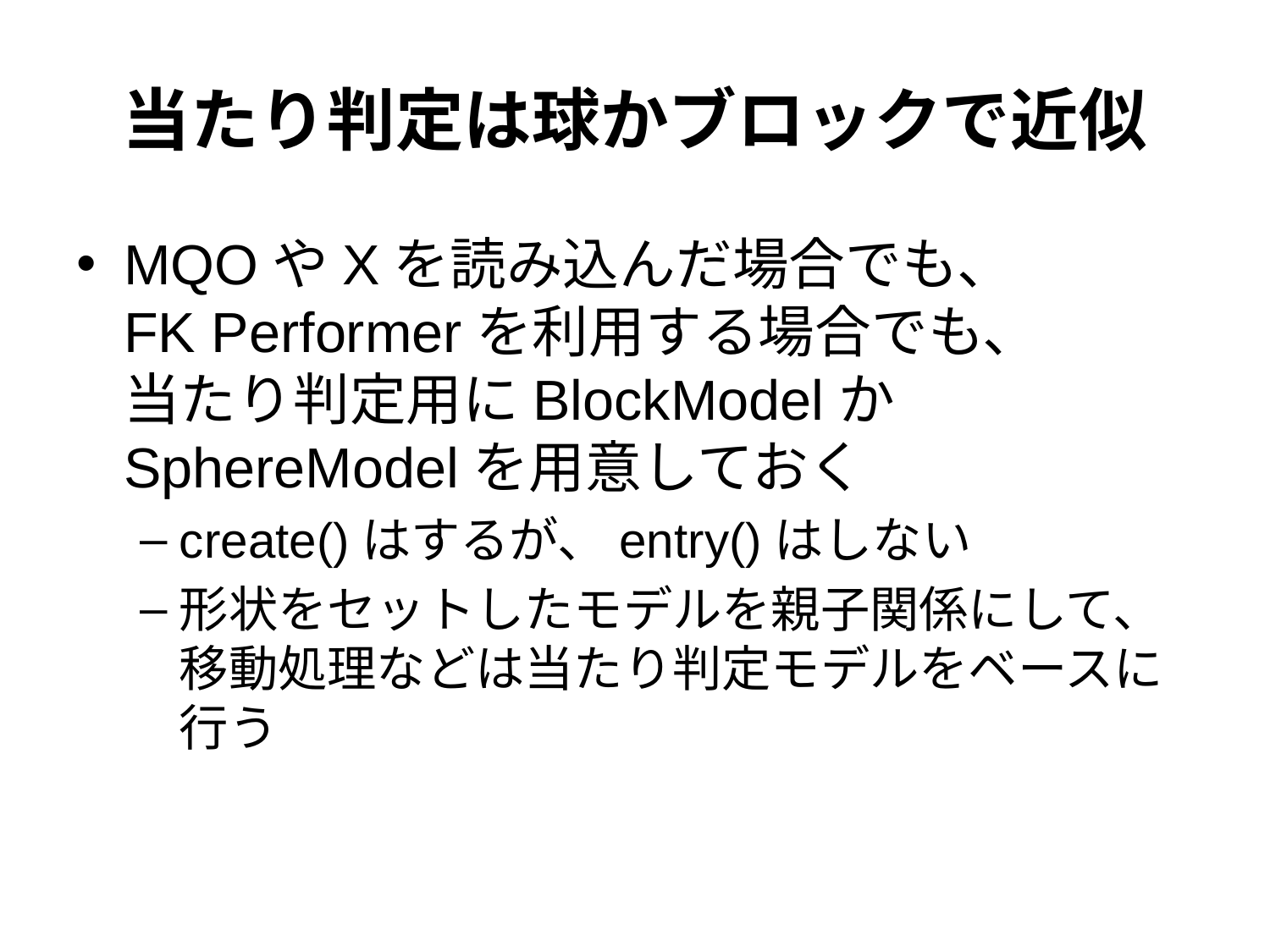

# 当たり判定は球かブロックで近似
MQOやXを読み込んだ場合でも、
FK Performerを利用する場合でも、
当たり判定用にBlockModelかSphereModelを用意しておく
create()はするが、entry()はしない
形状をセットしたモデルを親子関係にして、移動処理などは当たり判定モデルをベースに行う